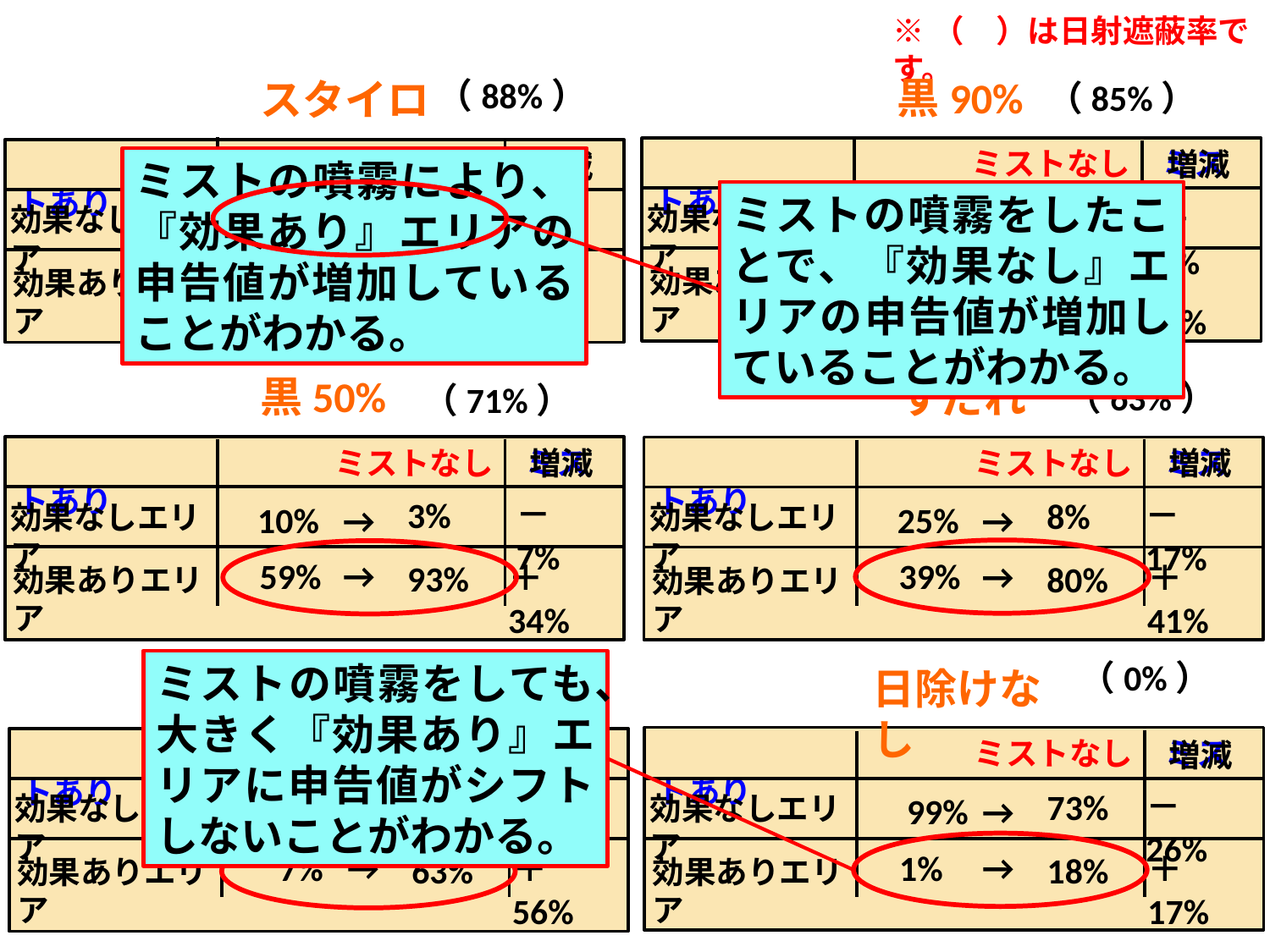

※（　）は日射遮蔽率です。
（88%）
（85%）
黒90%
　　　　　　　　　　ミストなし　ミストあり

0%
効果なしエリア
2%
→
→
86%
97%
効果ありエリア
増減
－2%
＋11%
スタイロ
　　　　　　　　　　ミストなし　ミストあり

4%
効果なしエリア
1%
→
→
78%
86%
効果ありエリア
増減
＋3%
＋8%
ミストの噴霧により、『効果あり』エリアの申告値が増加していることがわかる。

ミストの噴霧をしたことで、『効果なし』エリアの申告値が増加していることがわかる。

（63%）
（71%）
黒50%
　　　　　　　　　　ミストなし　ミストあり

3%
効果なしエリア
10%
→
→
59%
93%
効果ありエリア
増減
－7%
＋34%
すだれ
　　　　　　　　　　ミストなし　ミストあり

8%
効果なしエリア
25%
→
→
39%
80%
効果ありエリア
増減
－17%
＋41%

（0%）
（25%）
ミストの噴霧をしても、大きく『効果あり』エリアに申告値がシフトしないことがわかる。

白10%
　　　　　　　　　　ミストなし　ミストあり

21%
効果なしエリア
50%
→
→
7%
63%
効果ありエリア
増減
－29%
＋56%
日除けなし
　　　　　　　　　　ミストなし　ミストあり

73%
効果なしエリア
99%
→
→
1%
18%
効果ありエリア
増減
－26%
＋17%